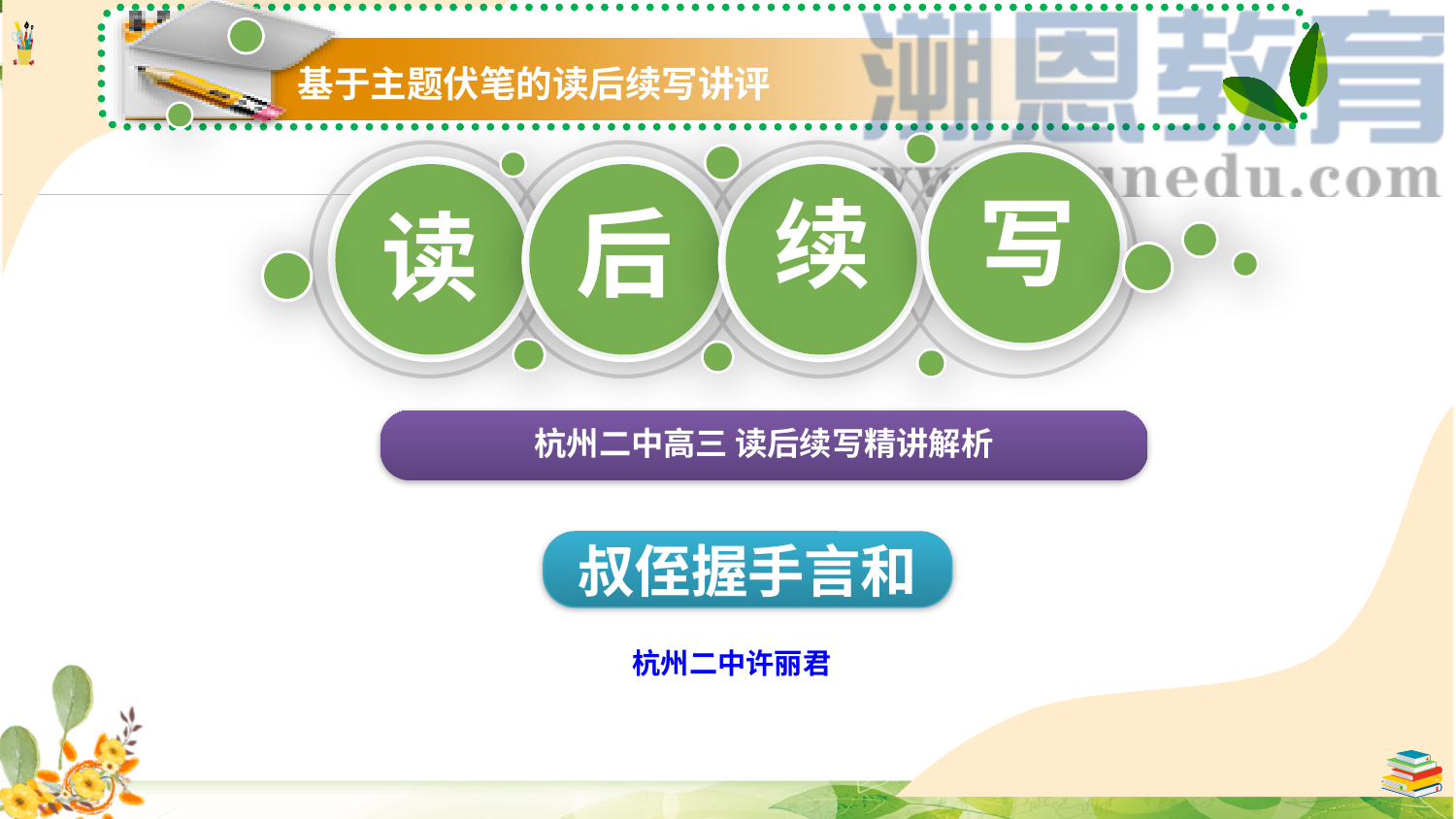

基于主题伏笔的读后续写讲评

写
续
后
读

杭州二中高三 读后续写精讲解析
叔侄握手言和
杭州二中许丽君